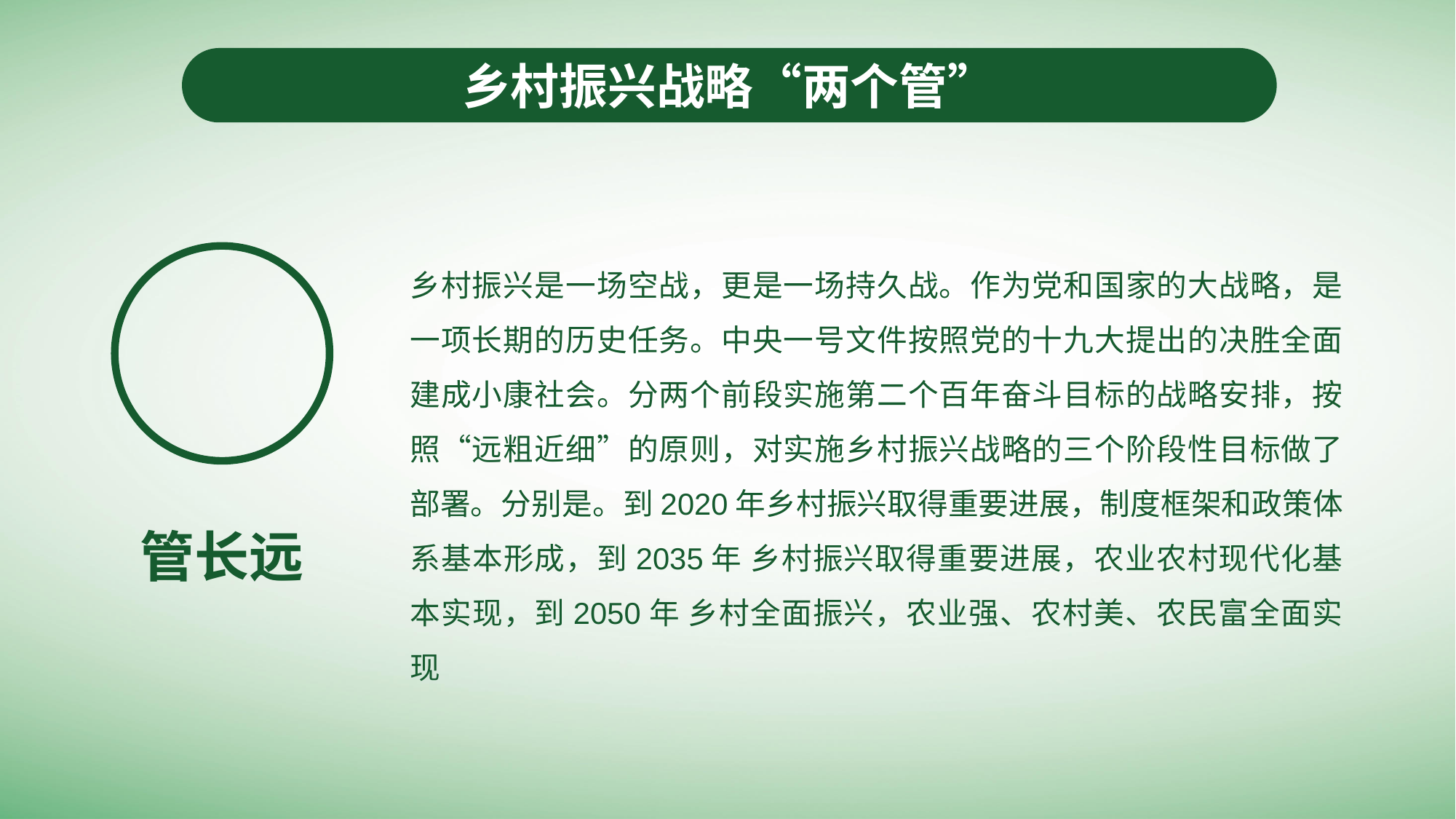

乡村振兴战略“两个管”
乡村振兴是一场空战，更是一场持久战。作为党和国家的大战略，是一项长期的历史任务。中央一号文件按照党的十九大提出的决胜全面建成小康社会。分两个前段实施第二个百年奋斗目标的战略安排，按照“远粗近细”的原则，对实施乡村振兴战略的三个阶段性目标做了部署。分别是。到2020年乡村振兴取得重要进展，制度框架和政策体系基本形成，到2035年 乡村振兴取得重要进展，农业农村现代化基本实现，到2050年 乡村全面振兴，农业强、农村美、农民富全面实现

管长远